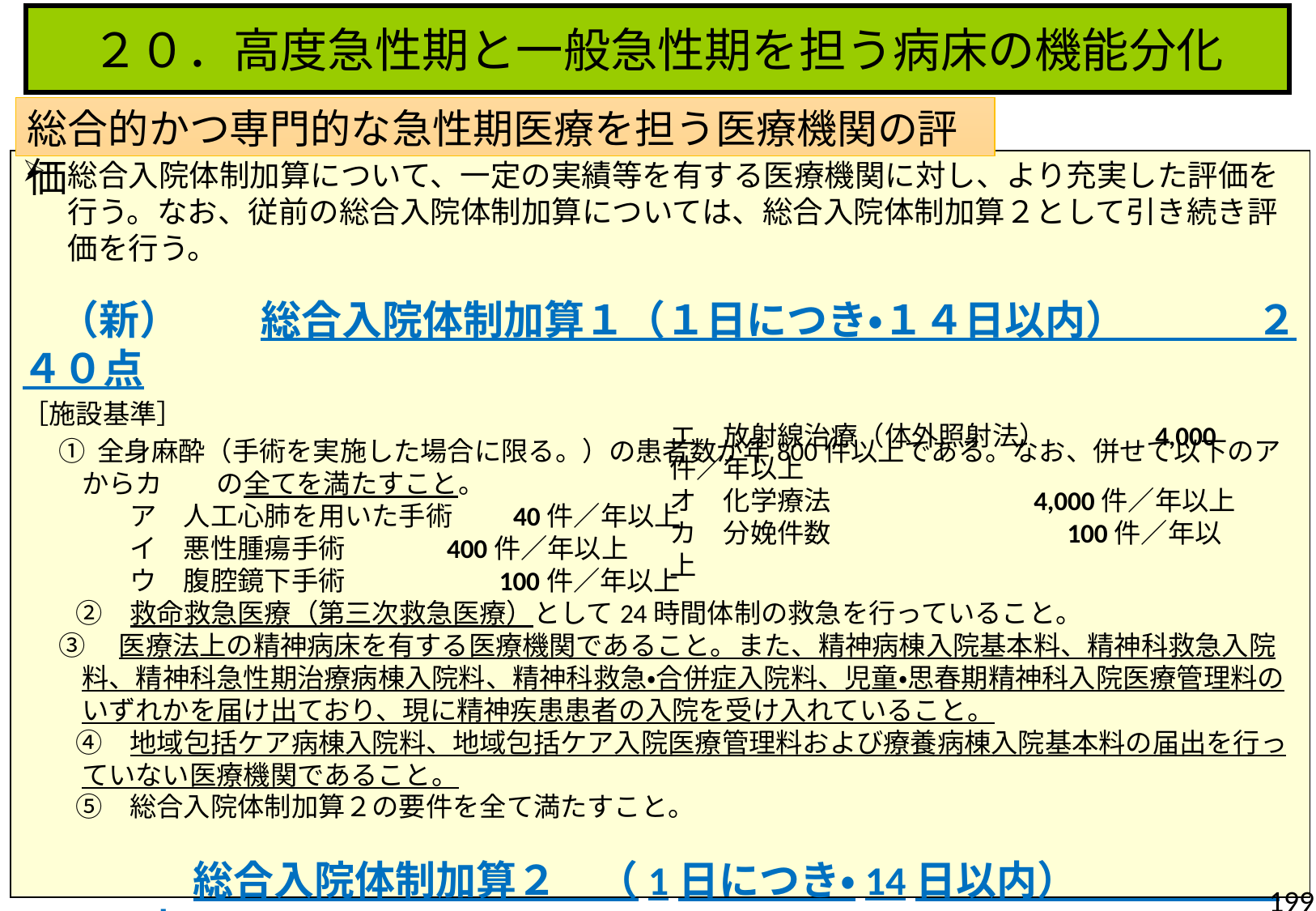

２０．高度急性期と一般急性期を担う病床の機能分化
総合的かつ専門的な急性期医療を担う医療機関の評価
総合入院体制加算について、一定の実績等を有する医療機関に対し、より充実した評価を行う。なお、従前の総合入院体制加算については、総合入院体制加算２として引き続き評価を行う。

（新）　　総合入院体制加算１（１日につき・１４日以内） 　　　２４０点
［施設基準］
① 全身麻酔（手術を実施した場合に限る。）の患者数が年800件以上である。なお、併せて以下のアからカ　　の全てを満たすこと。
　　　　ア　人工心肺を用いた手術　　40件／年以上
　　　　イ　悪性腫瘍手術 	　　400件／年以上
　　　　ウ　腹腔鏡下手術　           　　100件／年以上
　　②　救命救急医療（第三次救急医療）として24時間体制の救急を行っていること。
③　医療法上の精神病床を有する医療機関であること。また、精神病棟入院基本料、精神科救急入院料、精神科急性期治療病棟入院料、精神科救急・合併症入院料、児童・思春期精神科入院医療管理料のいずれかを届け出ており、現に精神疾患患者の入院を受け入れていること。
　　④　地域包括ケア病棟入院料、地域包括ケア入院医療管理料および療養病棟入院基本料の届出を行っていない医療機関であること。
　　⑤　総合入院体制加算２の要件を全て満たすこと。

　　	　 総合入院体制加算２　（1日につき・14日以内）　　　　　 １２０点
　　※　新規に届け出る際は、地域包括ケア病棟入院料、地域包括ケア入院医療管理料および療養病棟入院基本料の届出を行っていない医療機関であること。
エ　放射線治療（体外照射法）　	4,000件／年以上
オ　化学療法　                	4,000件／年以上
カ　分娩件数                 　	　100件／年以上
199